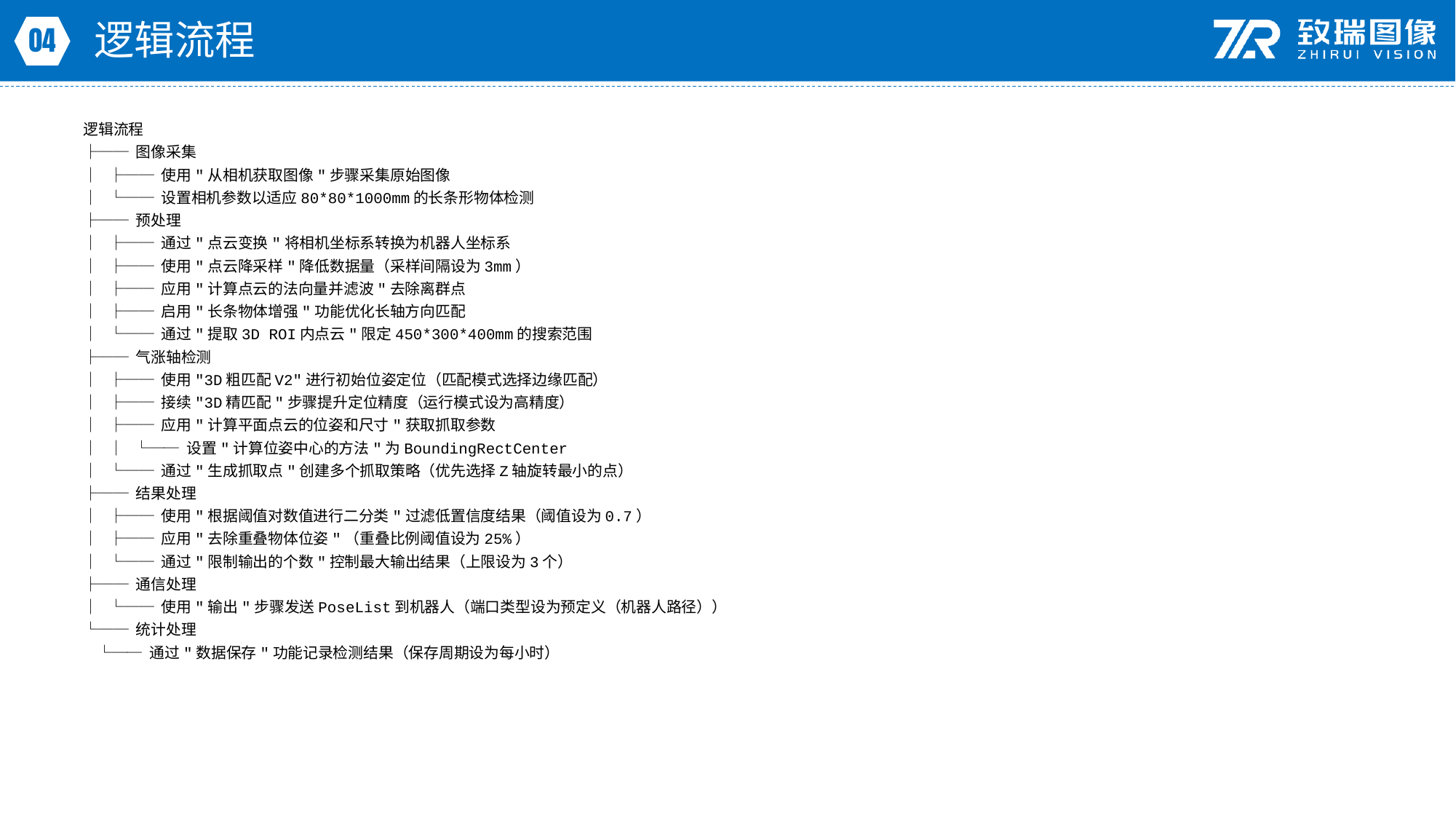

逻辑流程
04

逻辑流程
├── 图像采集
│   ├── 使用"从相机获取图像"步骤采集原始图像
│   └── 设置相机参数以适应80*80*1000mm的长条形物体检测
├── 预处理
│   ├── 通过"点云变换"将相机坐标系转换为机器人坐标系
│   ├── 使用"点云降采样"降低数据量（采样间隔设为3mm）
│   ├── 应用"计算点云的法向量并滤波"去除离群点
│   ├── 启用"长条物体增强"功能优化长轴方向匹配
│   └── 通过"提取3D ROI内点云"限定450*300*400mm的搜索范围
├── 气涨轴检测
│   ├── 使用"3D粗匹配V2"进行初始位姿定位（匹配模式选择边缘匹配）
│   ├── 接续"3D精匹配"步骤提升定位精度（运行模式设为高精度）
│   ├── 应用"计算平面点云的位姿和尺寸"获取抓取参数
│   │   └── 设置"计算位姿中心的方法"为BoundingRectCenter
│   └── 通过"生成抓取点"创建多个抓取策略（优先选择Z轴旋转最小的点）
├── 结果处理
│   ├── 使用"根据阈值对数值进行二分类"过滤低置信度结果（阈值设为0.7）
│   ├── 应用"去除重叠物体位姿"（重叠比例阈值设为25%）
│   └── 通过"限制输出的个数"控制最大输出结果（上限设为3个）
├── 通信处理
│   └── 使用"输出"步骤发送PoseList到机器人（端口类型设为预定义（机器人路径））
└── 统计处理
    └── 通过"数据保存"功能记录检测结果（保存周期设为每小时）